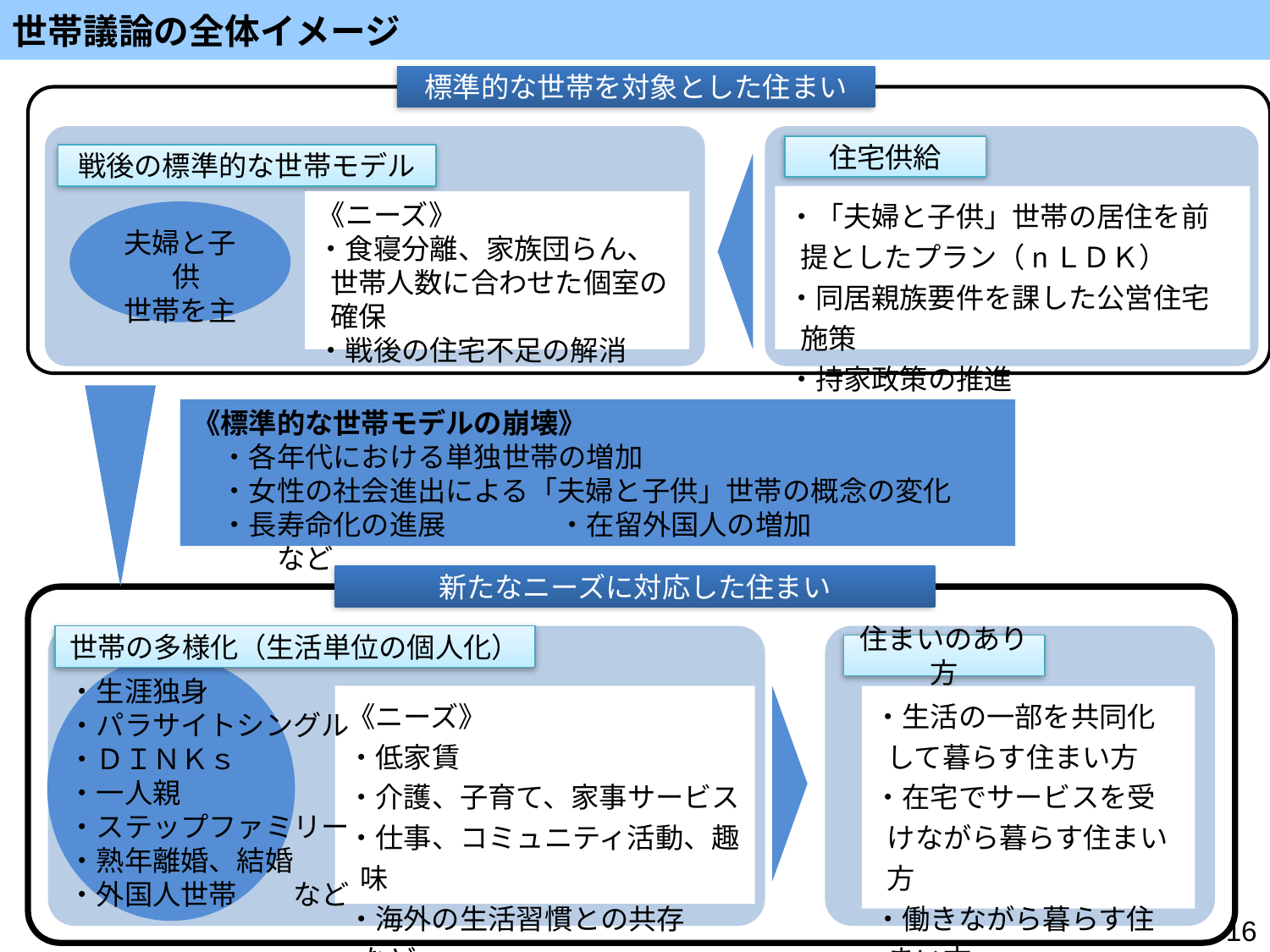

世帯議論の全体イメージ
標準的な世帯を対象とした住まい

住宅供給
戦後の標準的な世帯モデル
・「夫婦と子供」世帯の居住を前提としたプラン（nＬＤＫ）
・同居親族要件を課した公営住宅施策
・持家政策の推進
《ニーズ》
・食寝分離、家族団らん、世帯人数に合わせた個室の確保
・戦後の住宅不足の解消
夫婦と子供
世帯を主

《標準的な世帯モデルの崩壊》
　・各年代における単独世帯の増加
　・女性の社会進出による「夫婦と子供」世帯の概念の変化
　・長寿命化の進展　　　　・在留外国人の増加　　　　　　　　　など
新たなニーズに対応した住まい

・生涯独身
・パラサイトシングル
・ＤＩＮＫｓ
・一人親
・ステップファミリー
・熟年離婚、結婚
・外国人世帯　　など
世帯の多様化（生活単位の個人化）

住まいのあり方

《ニーズ》
・低家賃
・介護、子育て、家事サービス
・仕事、コミュニティ活動、趣味
・海外の生活習慣との共存　　など
・生活の一部を共同化して暮らす住まい方
・在宅でサービスを受けながら暮らす住まい方
・働きながら暮らす住まい方

16